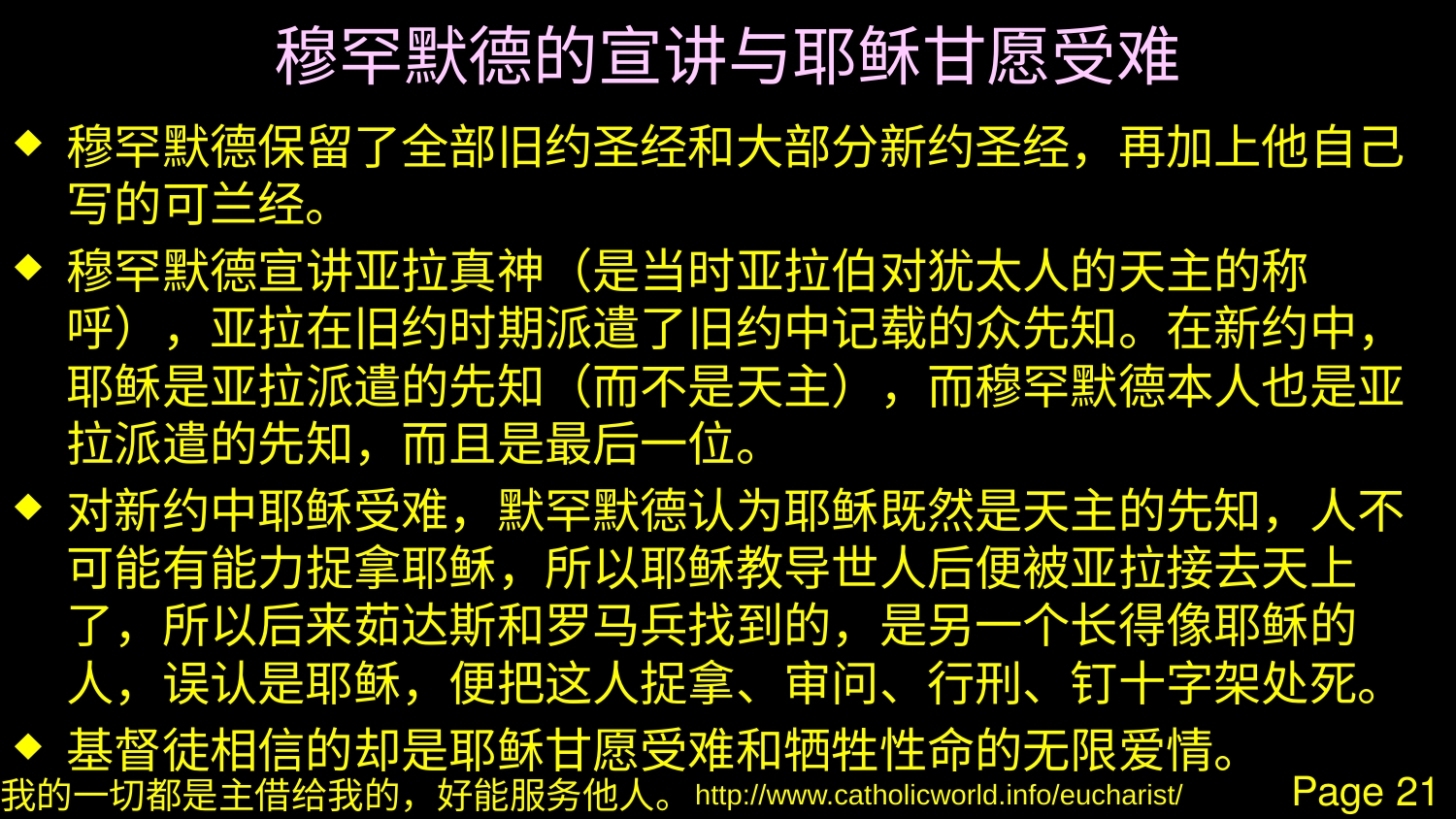

# 穆罕默德的宣讲与耶稣甘愿受难
穆罕默德保留了全部旧约圣经和大部分新约圣经，再加上他自己写的可兰经。
穆罕默德宣讲亚拉真神（是当时亚拉伯对犹太人的天主的称呼），亚拉在旧约时期派遣了旧约中记载的众先知。在新约中，耶稣是亚拉派遣的先知（而不是天主），而穆罕默德本人也是亚拉派遣的先知，而且是最后一位。
对新约中耶稣受难，默罕默德认为耶稣既然是天主的先知，人不可能有能力捉拿耶稣，所以耶稣教导世人后便被亚拉接去天上了，所以后来茹达斯和罗马兵找到的，是另一个长得像耶稣的人，误认是耶稣，便把这人捉拿、审问、行刑、钉十字架处死。
基督徒相信的却是耶稣甘愿受难和牺牲性命的无限爱情。